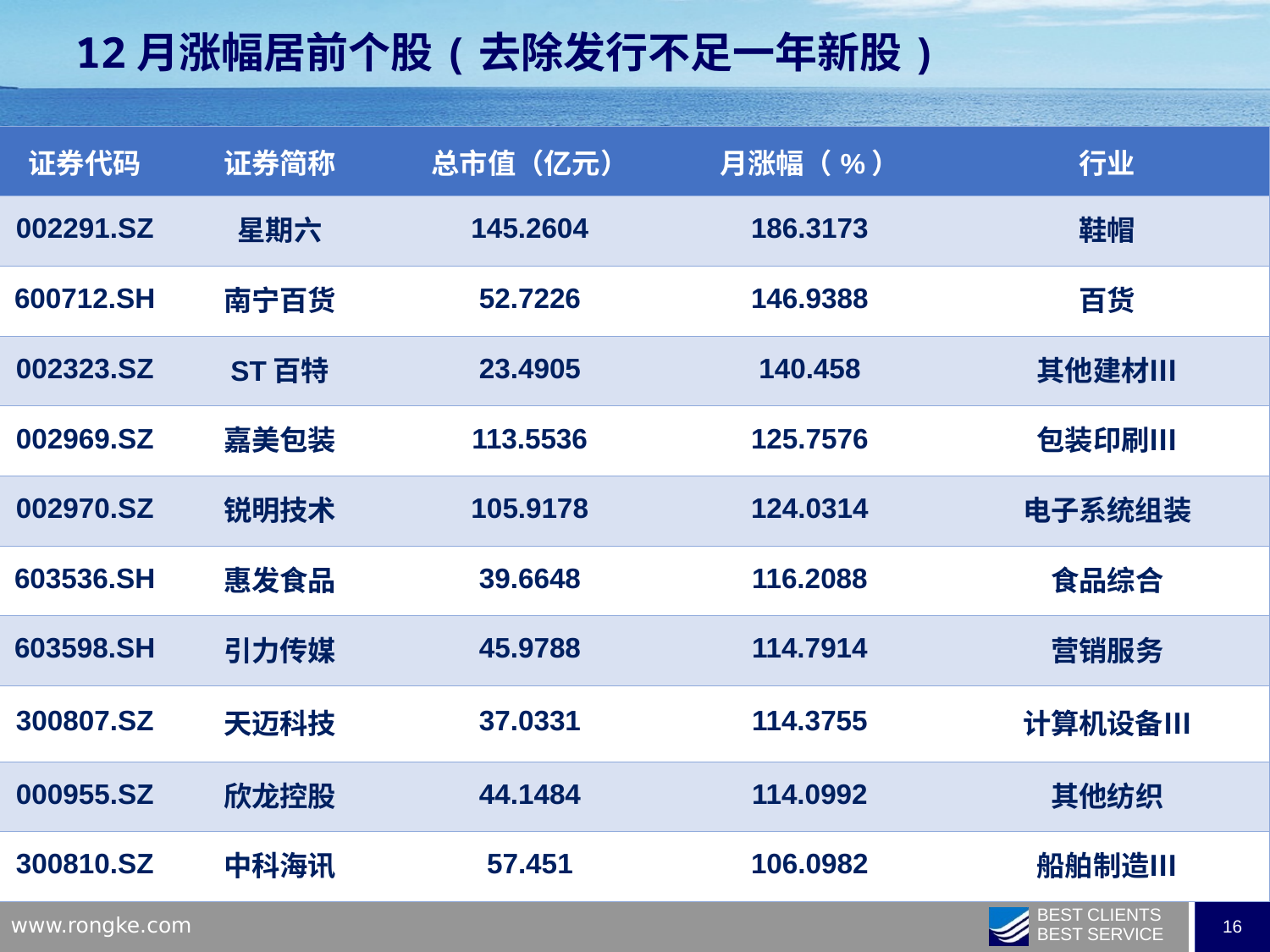

12月涨幅居前个股(去除发行不足一年新股)
| 证券代码 | 证券简称 | 总市值（亿元） | 月涨幅（%） | 行业 |
| --- | --- | --- | --- | --- |
| 002291.SZ | 星期六 | 145.2604 | 186.3173 | 鞋帽 |
| 600712.SH | 南宁百货 | 52.7226 | 146.9388 | 百货 |
| 002323.SZ | ST百特 | 23.4905 | 140.458 | 其他建材Ⅲ |
| 002969.SZ | 嘉美包装 | 113.5536 | 125.7576 | 包装印刷Ⅲ |
| 002970.SZ | 锐明技术 | 105.9178 | 124.0314 | 电子系统组装 |
| 603536.SH | 惠发食品 | 39.6648 | 116.2088 | 食品综合 |
| 603598.SH | 引力传媒 | 45.9788 | 114.7914 | 营销服务 |
| 300807.SZ | 天迈科技 | 37.0331 | 114.3755 | 计算机设备Ⅲ |
| 000955.SZ | 欣龙控股 | 44.1484 | 114.0992 | 其他纺织 |
| 300810.SZ | 中科海讯 | 57.451 | 106.0982 | 船舶制造Ⅲ |